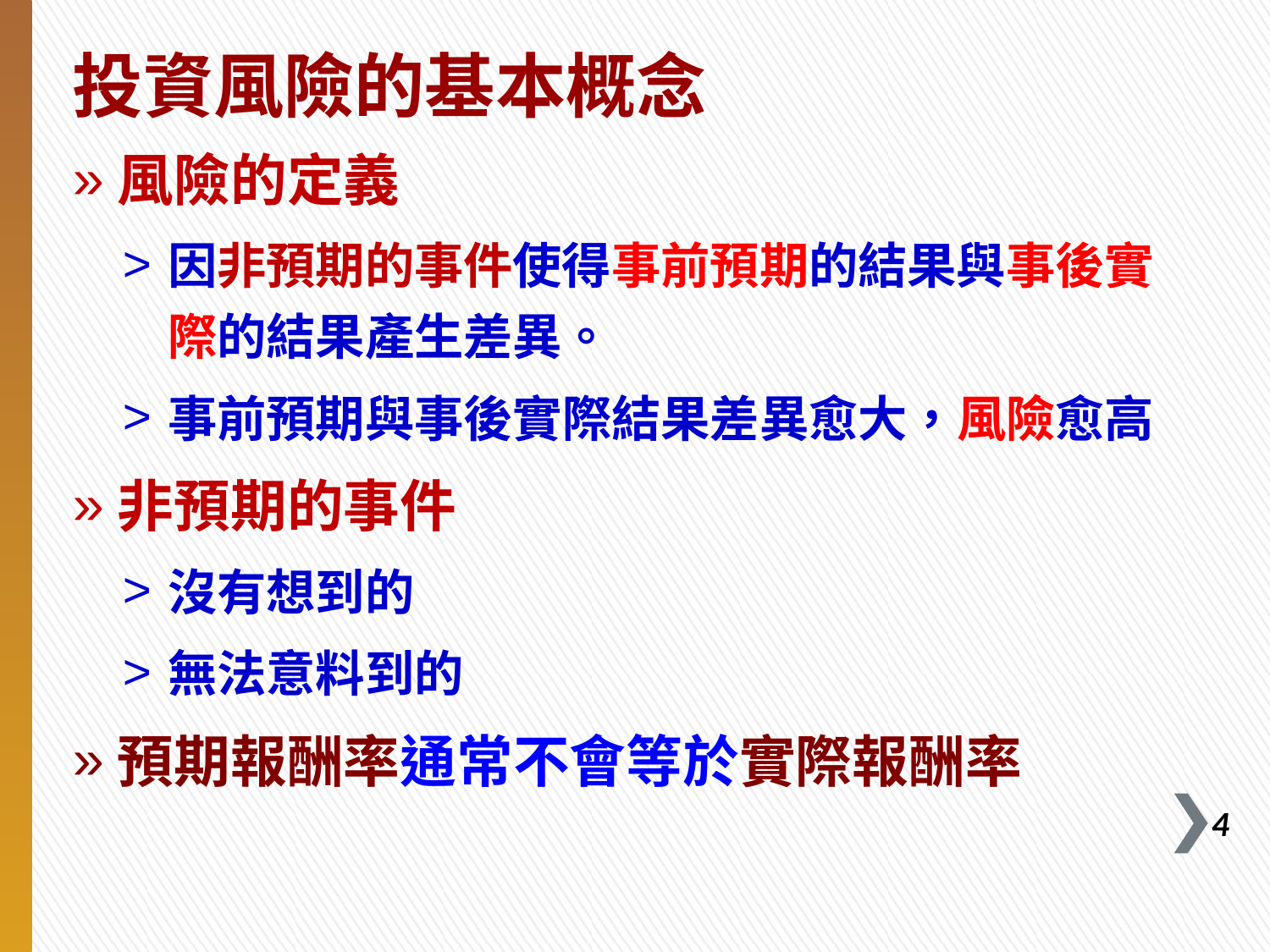

# 投資風險的基本概念
風險的定義
因非預期的事件使得事前預期的結果與事後實際的結果產生差異。
事前預期與事後實際結果差異愈大，風險愈高
非預期的事件
沒有想到的
無法意料到的
預期報酬率通常不會等於實際報酬率

4